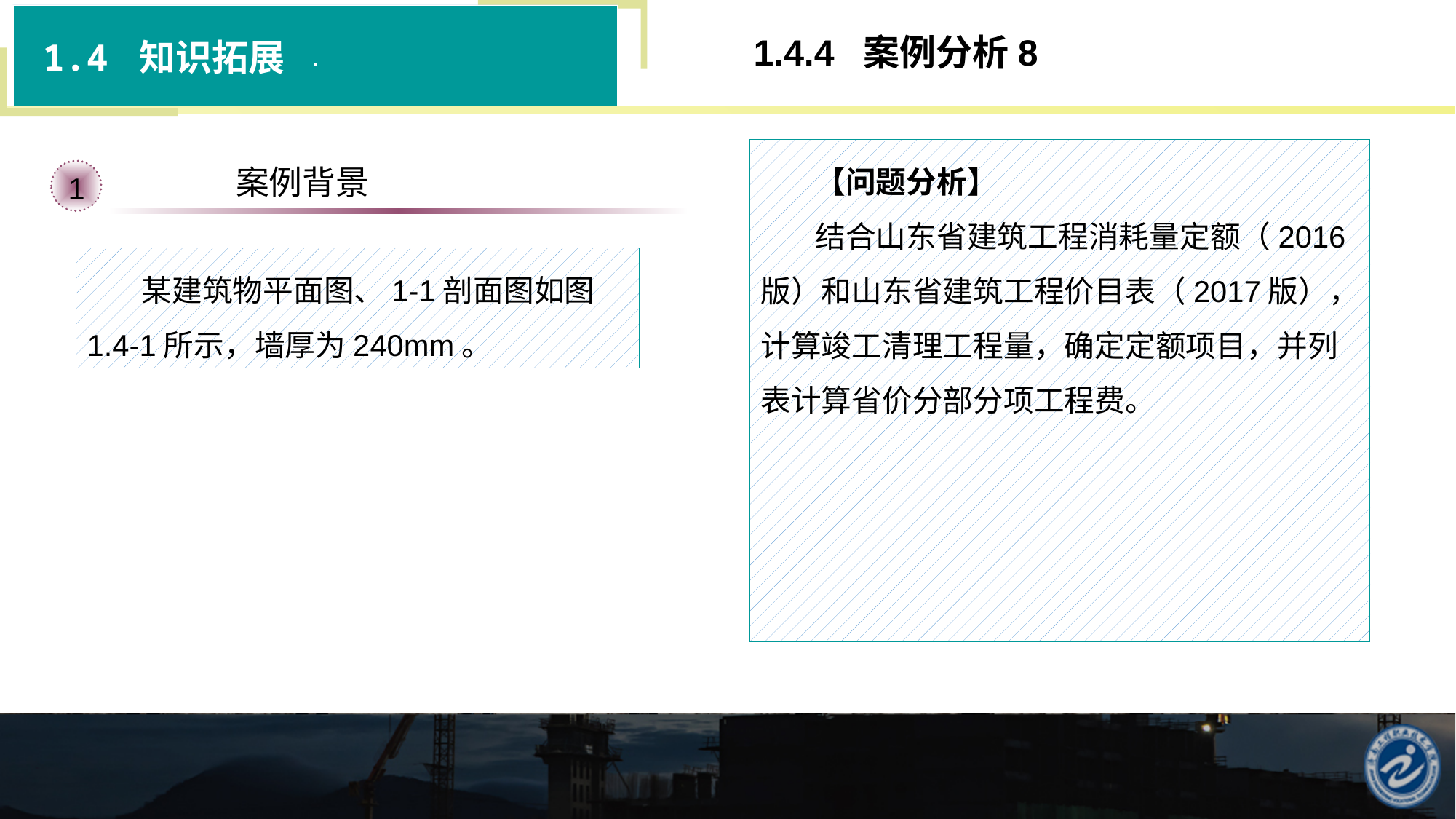

1.4 知识拓展
1.4.4  案例分析8
【问题分析】
结合山东省建筑工程消耗量定额（2016版）和山东省建筑工程价目表（2017版），计算竣工清理工程量，确定定额项目，并列表计算省价分部分项工程费。

案例背景

1

某建筑物平面图、1-1剖面图如图1.4-1所示，墙厚为240mm。